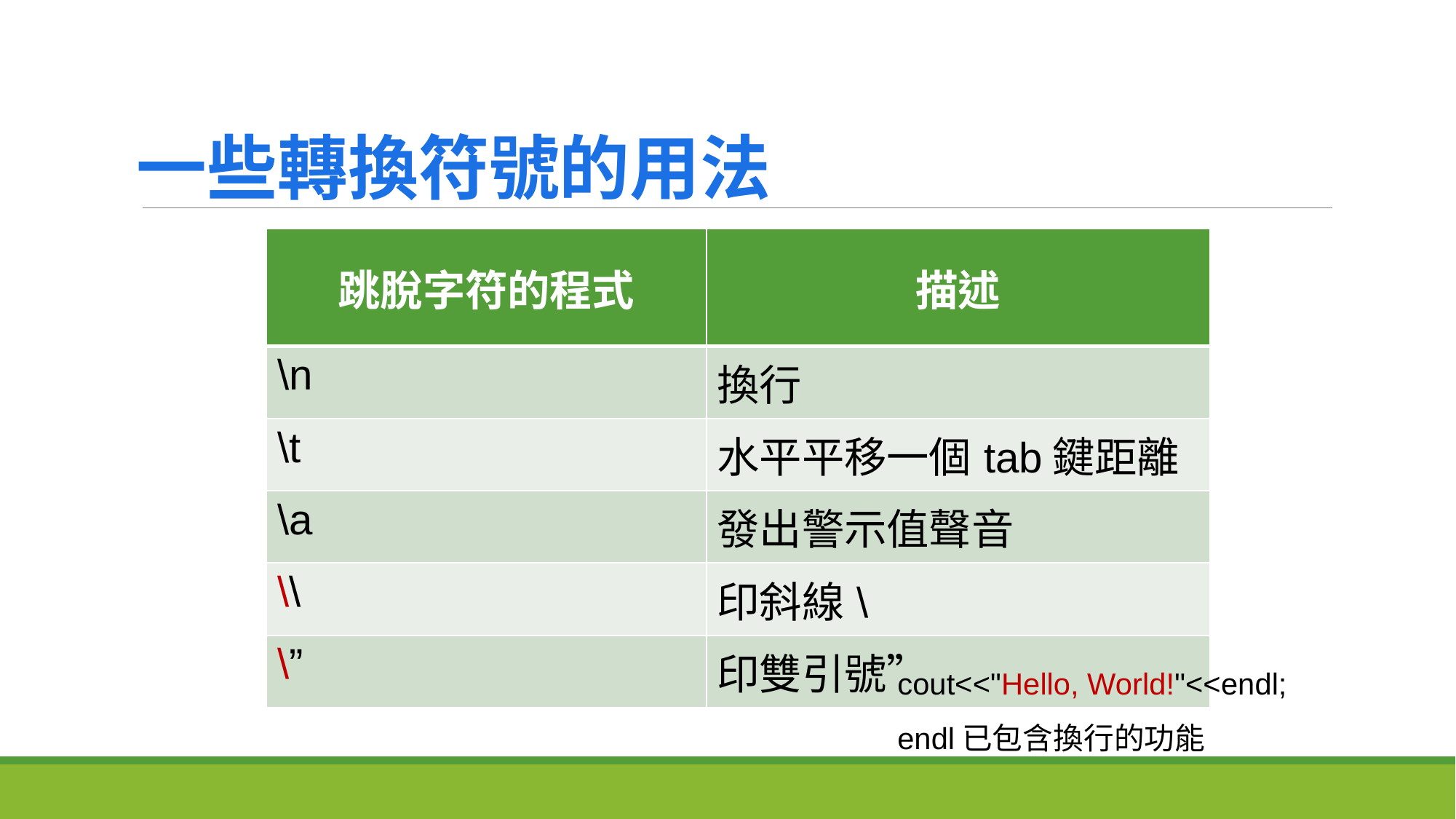

一些轉換符號的用法
| 跳脫字符的程式 | 描述 |
| --- | --- |
| \n | 換行 |
| \t | 水平平移一個tab鍵距離 |
| \a | 發出警示值聲音 |
| \\ | 印斜線\ |
| \” | 印雙引號” |
cout<<"Hello, World!"<<endl;
endl已包含換行的功能